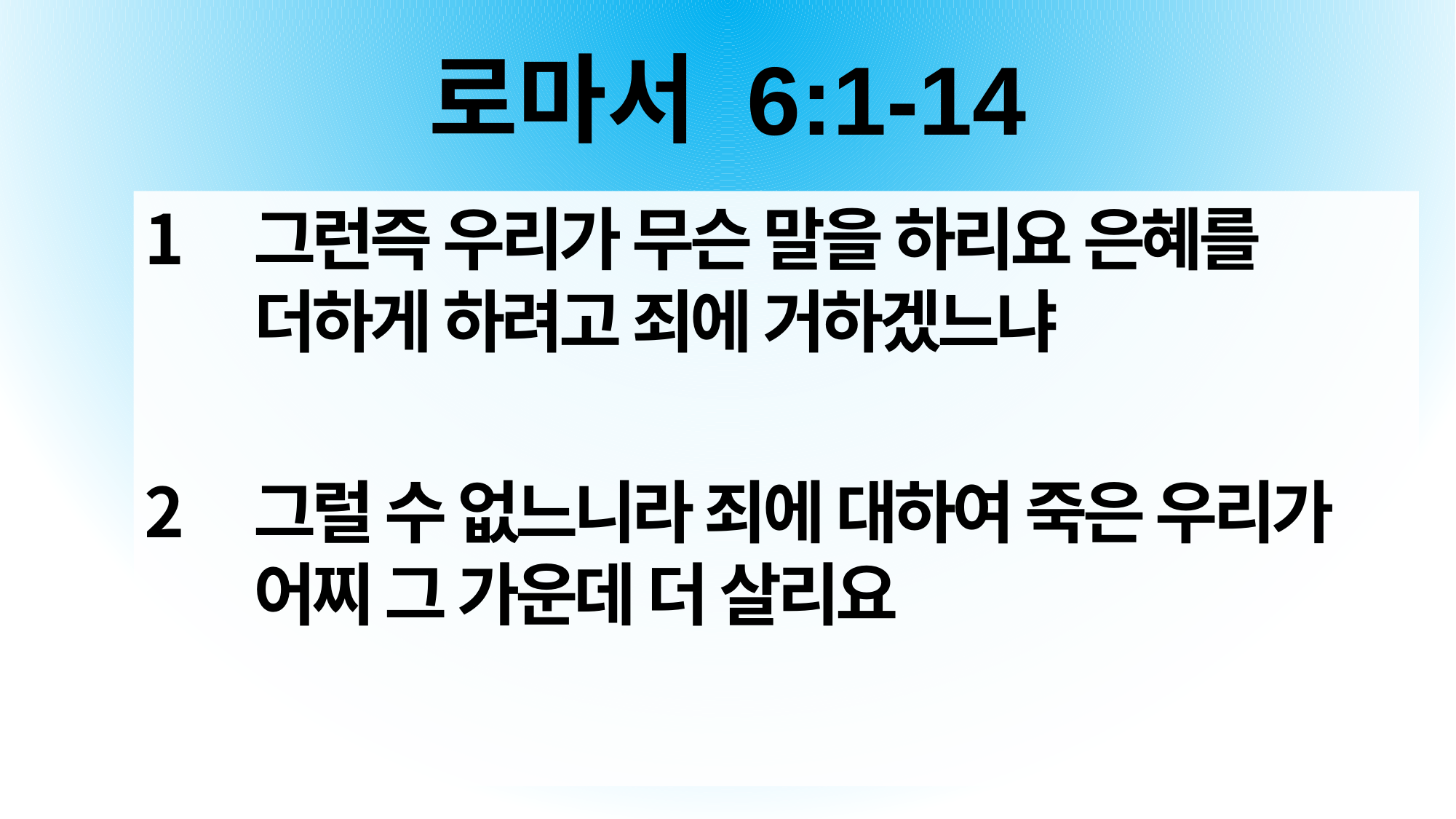

# 로마서 6:1-14
그런즉 우리가 무슨 말을 하리요 은혜를 더하게 하려고 죄에 거하겠느냐

그럴 수 없느니라 죄에 대하여 죽은 우리가 어찌 그 가운데 더 살리요